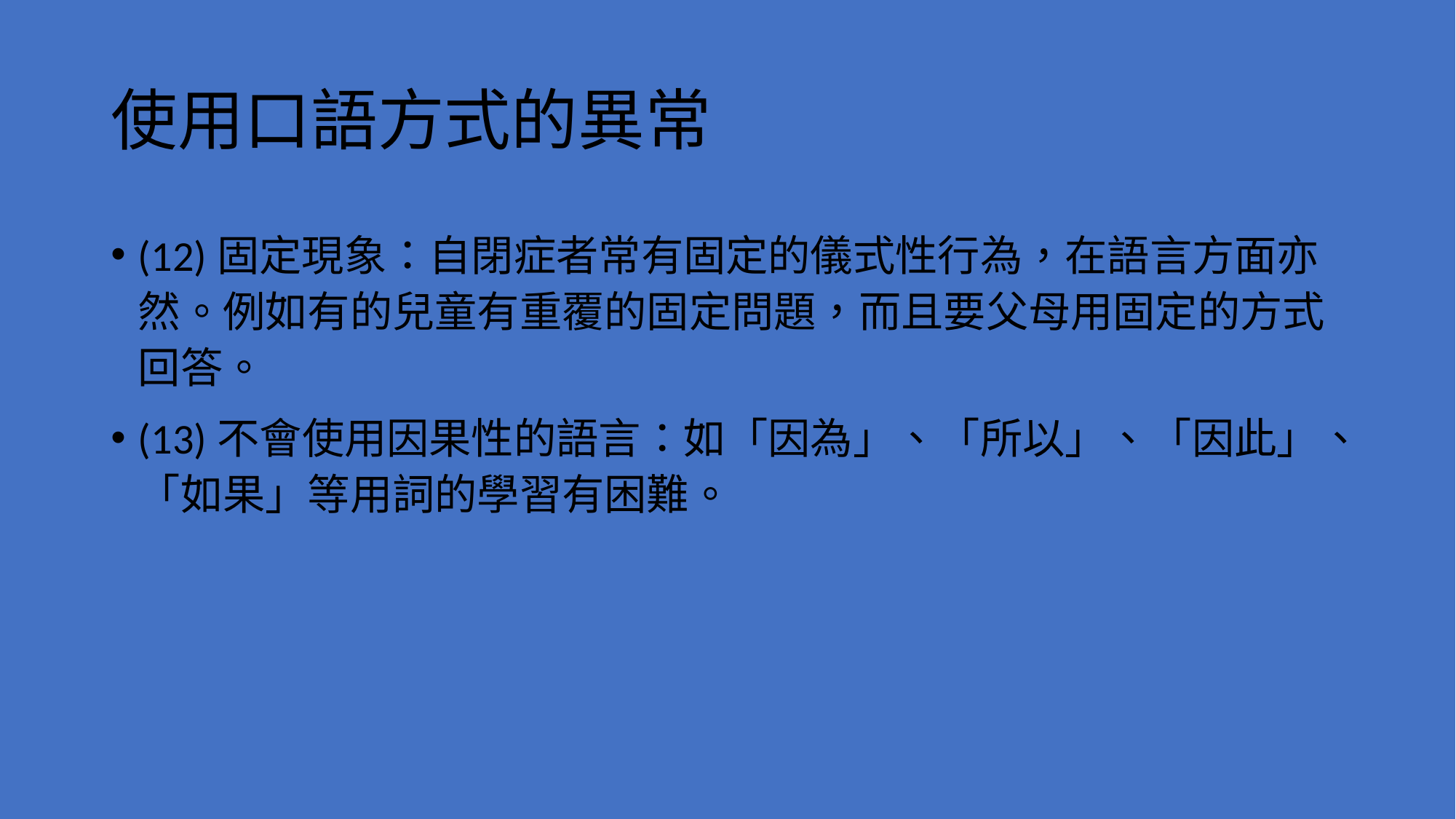

# 使用口語方式的異常
(12)固定現象：自閉症者常有固定的儀式性行為，在語言方面亦然。例如有的兒童有重覆的固定問題，而且要父母用固定的方式回答。
(13)不會使用因果性的語言：如「因為」、「所以」、「因此」、「如果」等用詞的學習有困難。